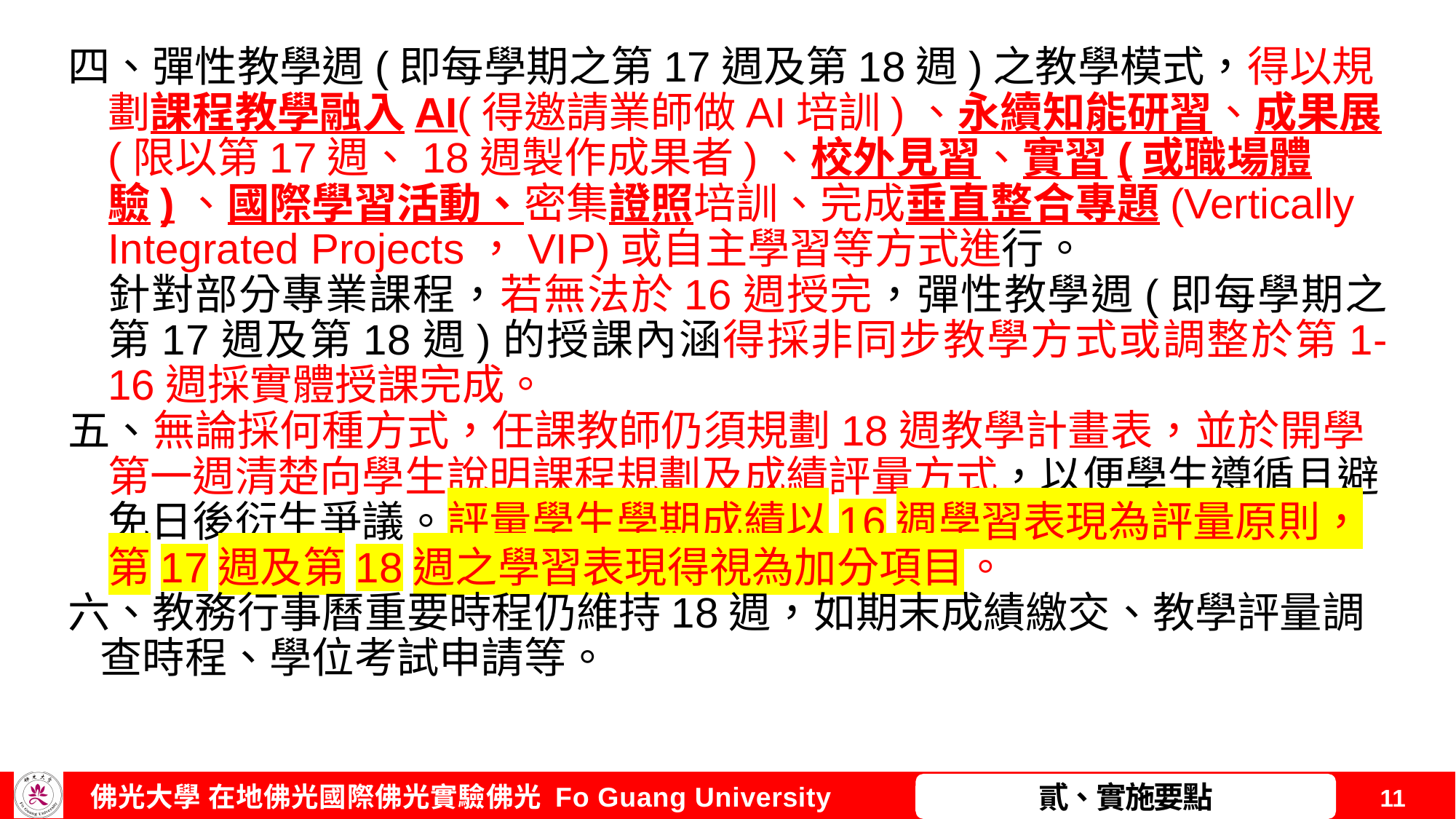

四、彈性教學週(即每學期之第17週及第18週)之教學模式，得以規劃課程教學融入AI(得邀請業師做AI培訓)、永續知能研習、成果展(限以第17週、18週製作成果者)、校外見習、實習(或職場體驗)、國際學習活動、密集證照培訓、完成垂直整合專題(Vertically Integrated Projects，VIP)或自主學習等方式進行。
針對部分專業課程，若無法於16週授完，彈性教學週(即每學期之第17週及第18週)的授課內涵得採非同步教學方式或調整於第1-16週採實體授課完成。
五、無論採何種方式，任課教師仍須規劃18週教學計畫表，並於開學第一週清楚向學生說明課程規劃及成績評量方式，以便學生遵循且避免日後衍生爭議。評量學生學期成績以16週學習表現為評量原則，第17週及第18週之學習表現得視為加分項目。
六、教務行事曆重要時程仍維持18週，如期末成績繳交、教學評量調查時程、學位考試申請等。